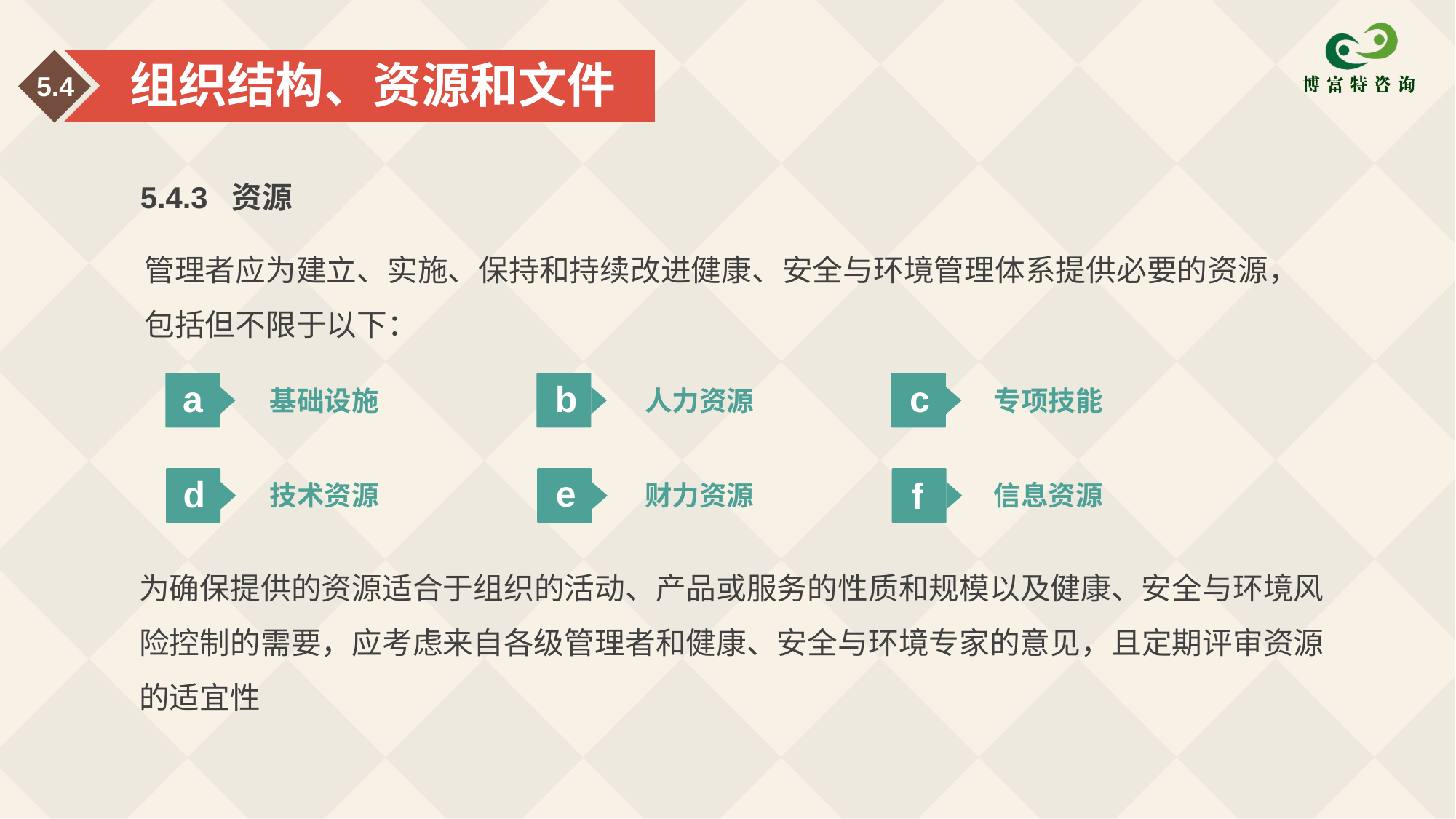

组织结构、资源和文件

5.4
5.4.3  资源
管理者应为建立、实施、保持和持续改进健康、安全与环境管理体系提供必要的资源，包括但不限于以下：
b
c
a

基础设施
人力资源
专项技能
e
d
f

技术资源
财力资源
信息资源
为确保提供的资源适合于组织的活动、产品或服务的性质和规模以及健康、安全与环境风险控制的需要，应考虑来自各级管理者和健康、安全与环境专家的意见，且定期评审资源的适宜性